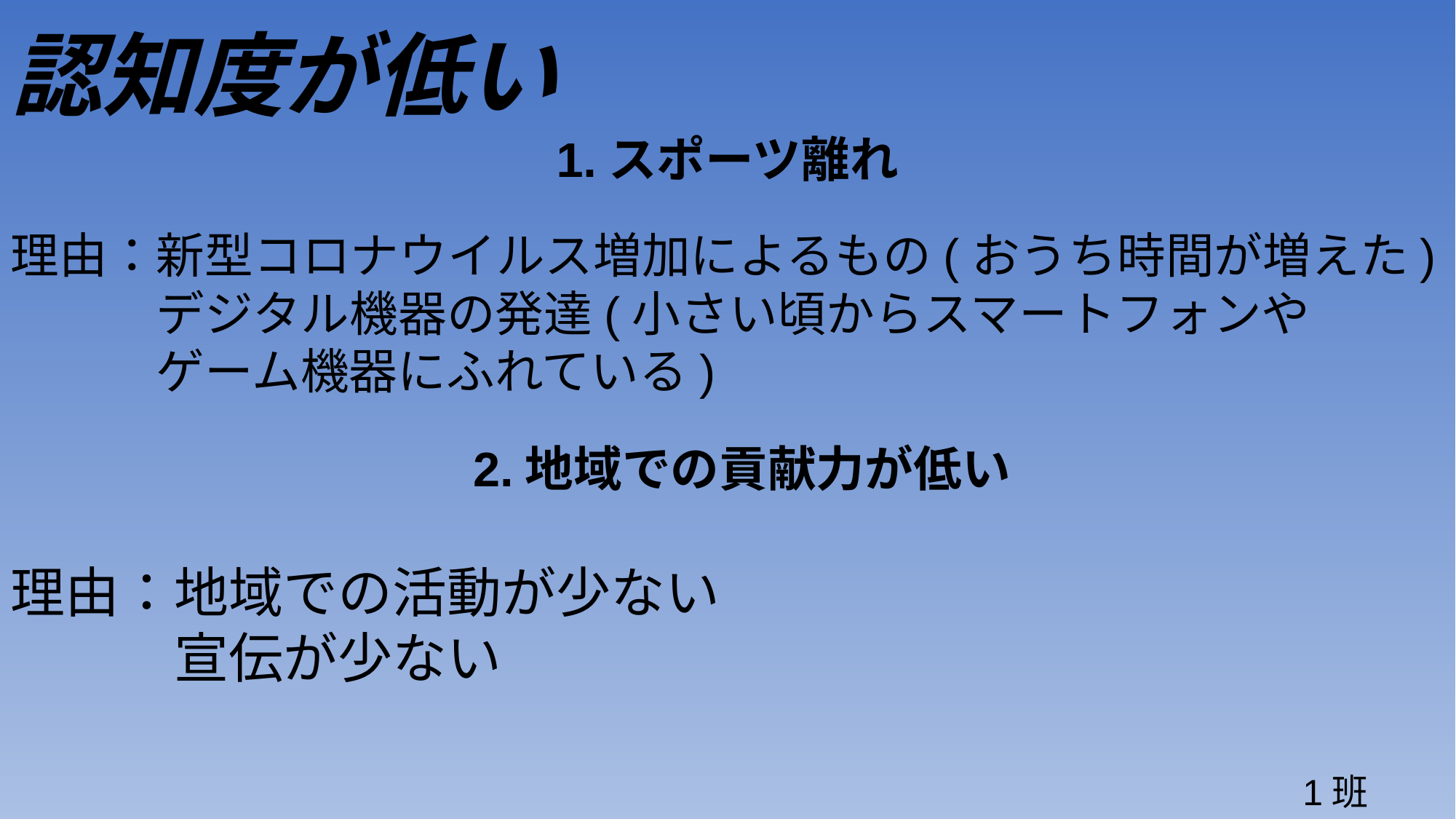

# 認知度が低い
1.スポーツ離れ
理由：新型コロナウイルス増加によるもの(おうち時間が増えた)
　　　デジタル機器の発達(小さい頃からスマートフォンや
　　　ゲーム機器にふれている)
2.地域での貢献力が低い
理由：地域での活動が少ない
　　　宣伝が少ない
1班